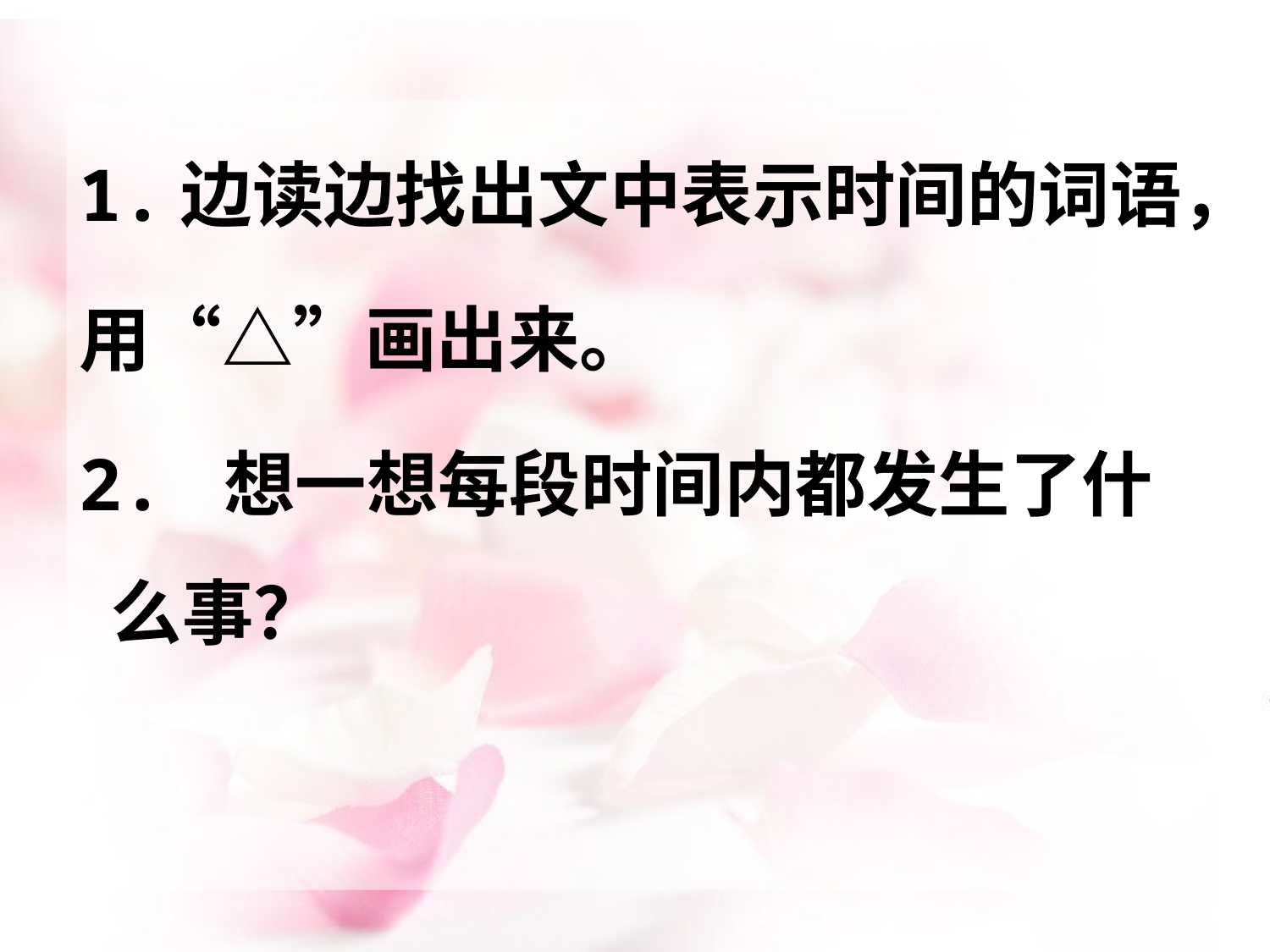

#
1.边读边找出文中表示时间的词语，
用“△”画出来。
2. 想一想每段时间内都发生了什么事？